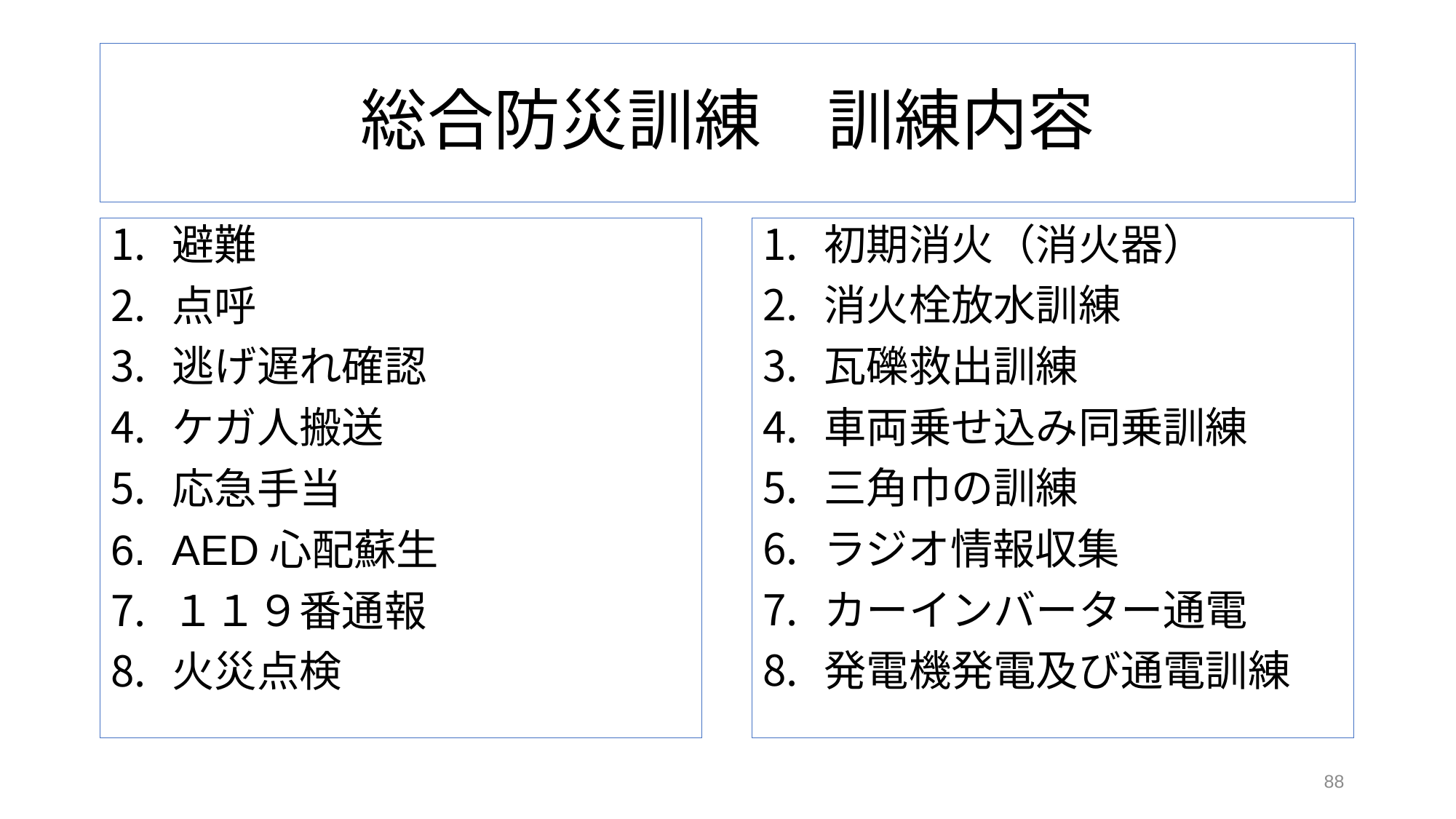

# 総合防災訓練　訓練内容
避難
点呼
逃げ遅れ確認
ケガ人搬送
応急手当
AED心配蘇生
１１９番通報
火災点検

初期消火（消火器）
消火栓放水訓練
瓦礫救出訓練
車両乗せ込み同乗訓練
三角巾の訓練
ラジオ情報収集
カーインバーター通電
発電機発電及び通電訓練

88